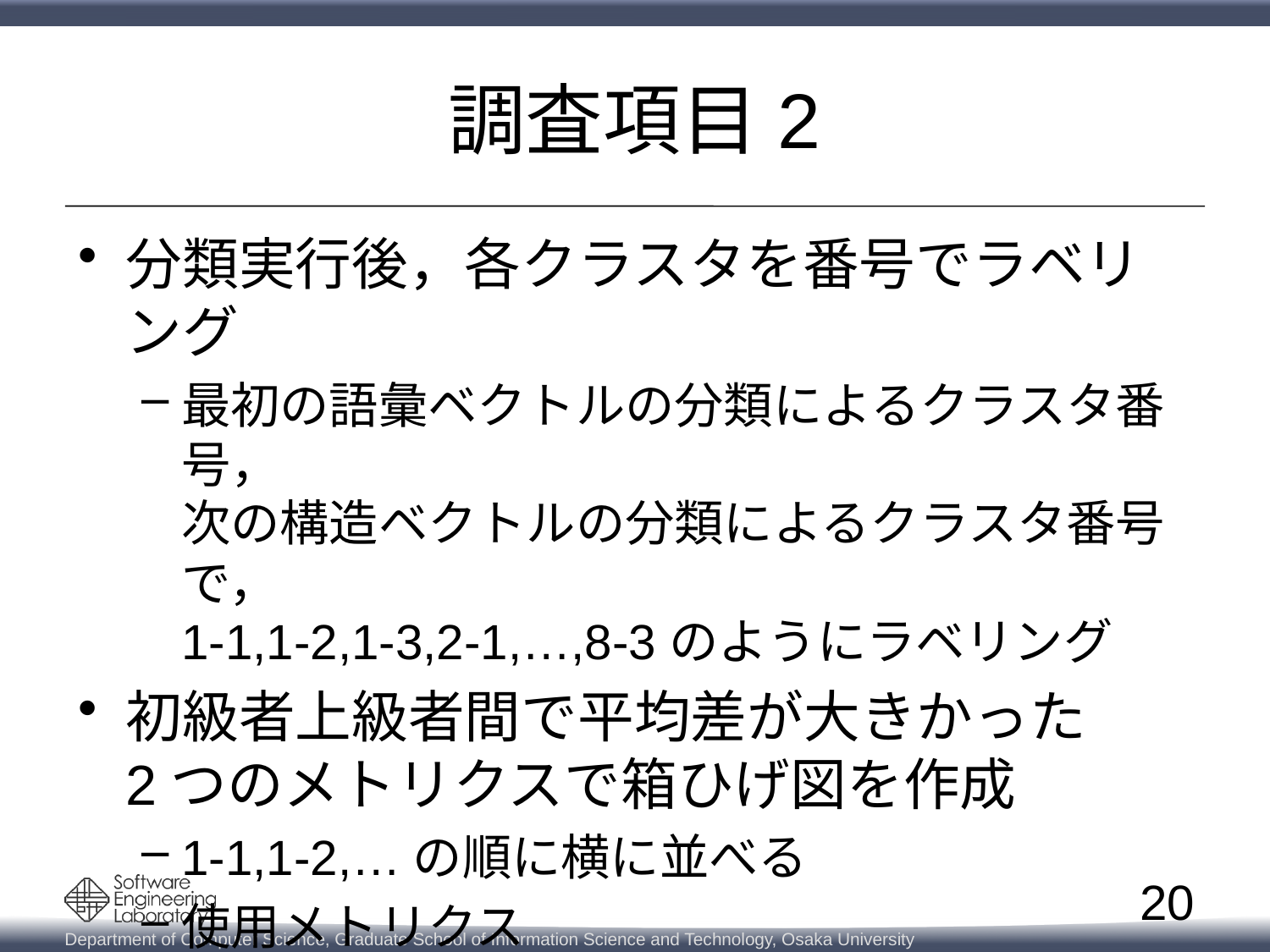

# 調査項目2
分類実行後，各クラスタを番号でラベリング
最初の語彙ベクトルの分類によるクラスタ番号，
次の構造ベクトルの分類によるクラスタ番号で，
1-1,1-2,1-3,2-1,…,8-3のようにラベリング
初級者上級者間で平均差が大きかった
2つのメトリクスで箱ひげ図を作成
1-1,1-2,…の順に横に並べる
使用メトリクス
物理行数
各関数におけるネストの深さの平均
20